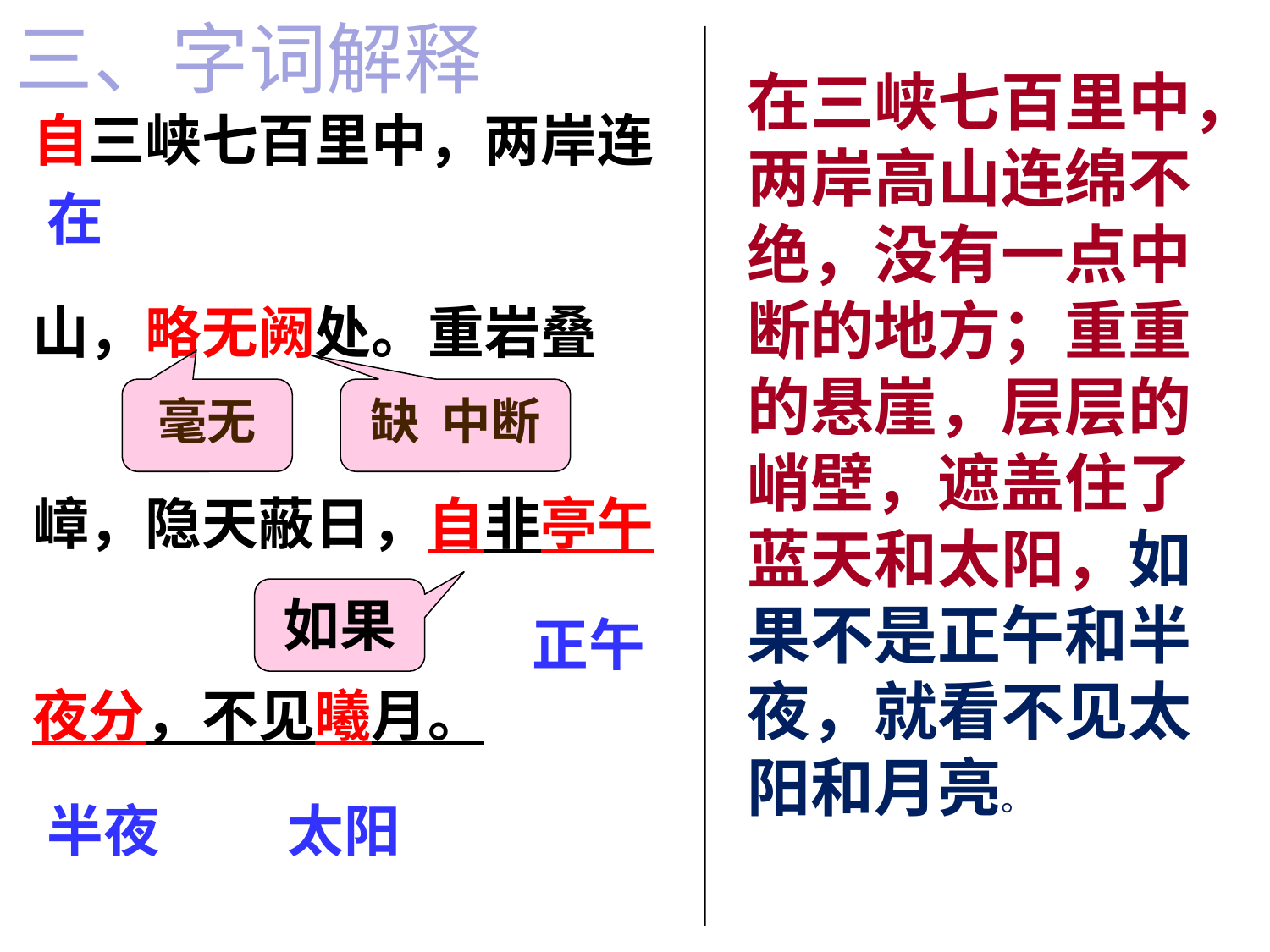

# 三、字词解释

在三峡七百里中，两岸高山连绵不绝，没有一点中断的地方；重重的悬崖，层层的峭壁，遮盖住了蓝天和太阳，如果不是正午和半夜，就看不见太阳和月亮。
自三峡七百里中，两岸连

山，略无阙处。重岩叠

嶂，隐天蔽日，自非亭午

夜分，不见曦月。
在
毫无
缺  中断
如果
正午
半夜
太阳